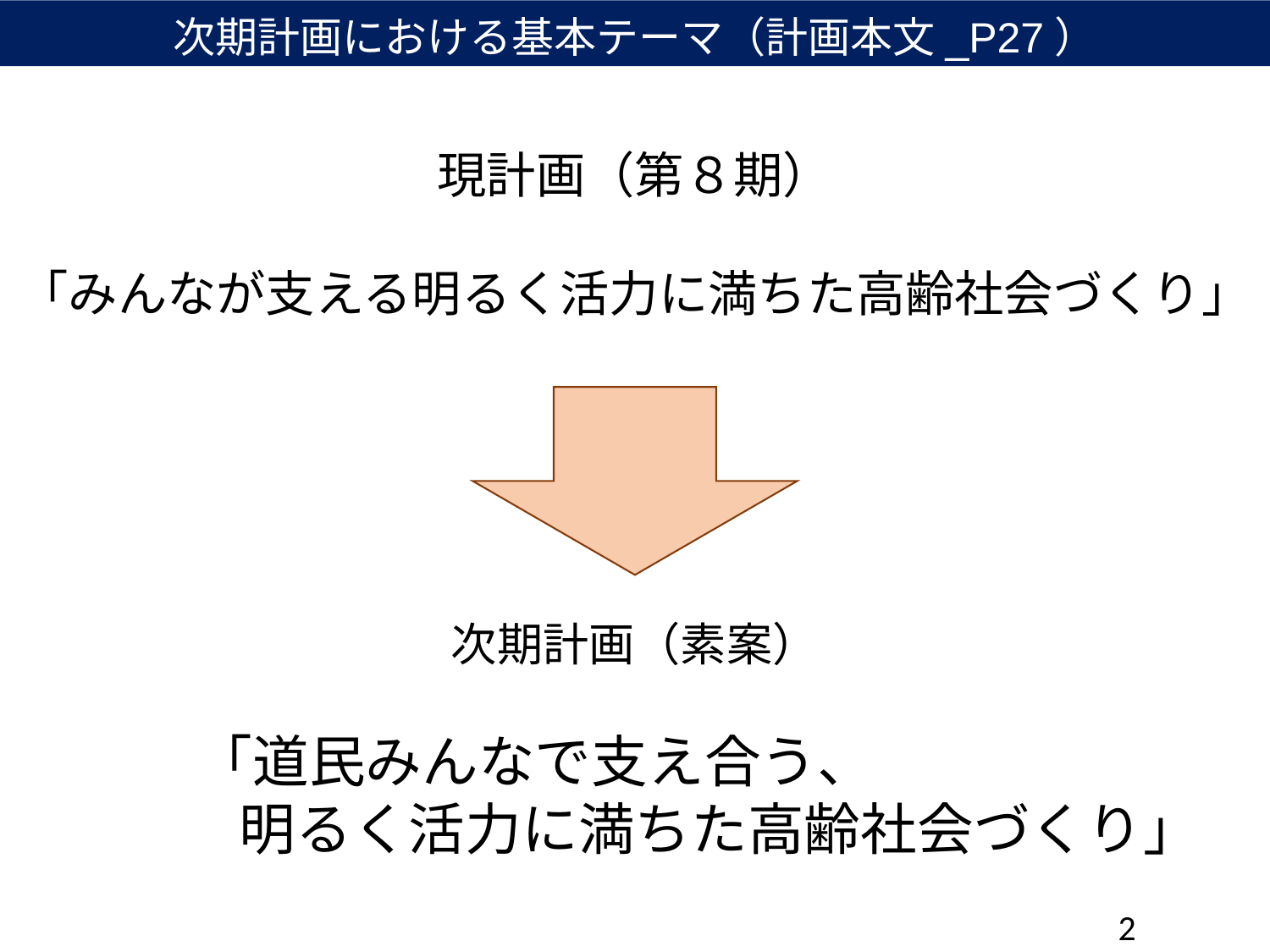

次期計画における基本テーマ（計画本文_P27）
現計画（第８期）

「みんなが支える明るく活力に満ちた高齢社会づくり」

次期計画（素案）

　　　　「道民みんなで支え合う、
　　　明るく活力に満ちた高齢社会づくり」
2